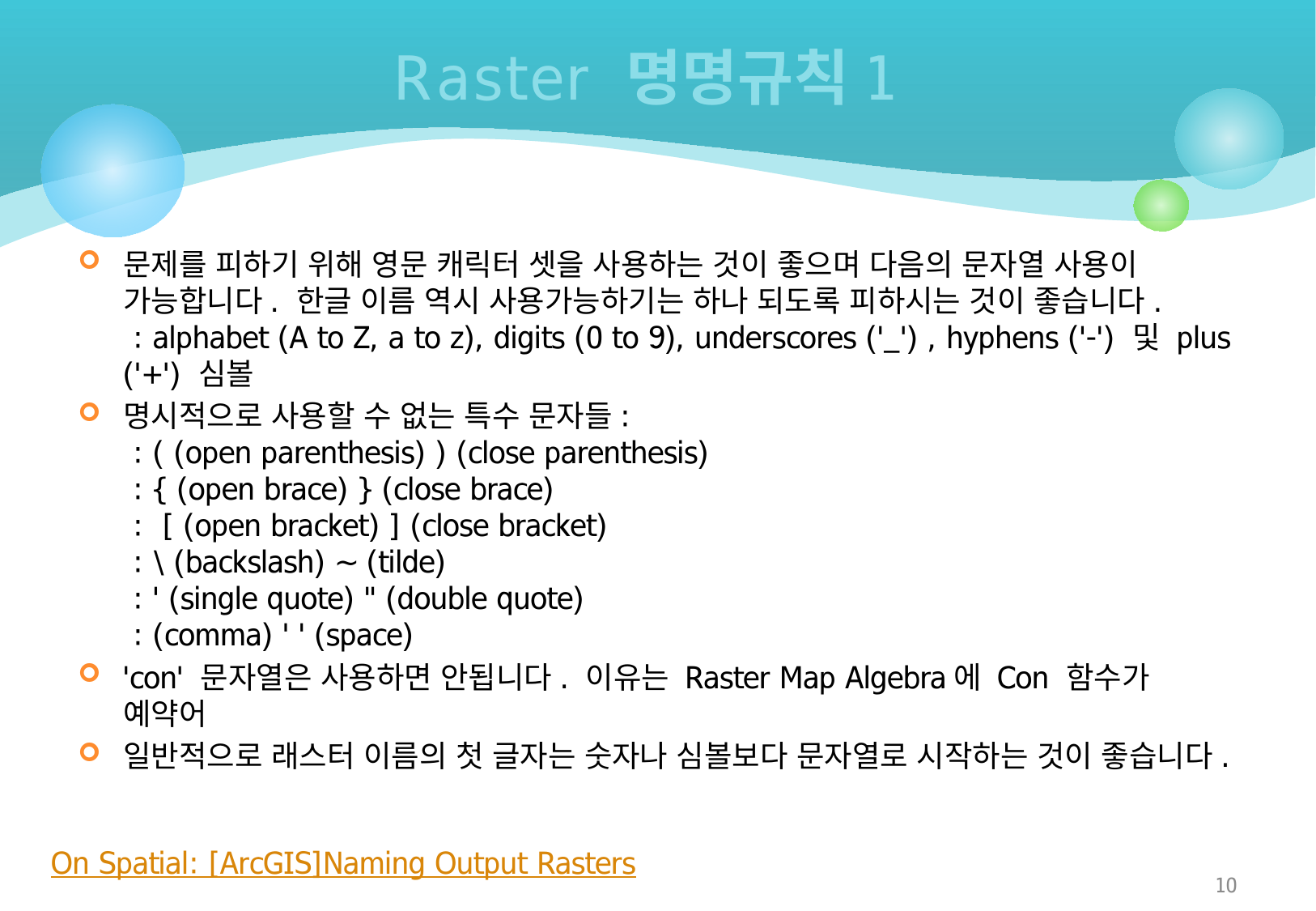

# Raster 명명규칙1
문제를 피하기 위해 영문 캐릭터 셋을 사용하는 것이 좋으며 다음의 문자열 사용이 가능합니다. 한글 이름 역시 사용가능하기는 하나 되도록 피하시는 것이 좋습니다.
 : alphabet (A to Z, a to z), digits (0 to 9), underscores ('_') , hyphens ('-') 및 plus ('+') 심볼
명시적으로 사용할 수 없는 특수 문자들:
 : ( (open parenthesis) ) (close parenthesis)
 : { (open brace) } (close brace)
 :  [ (open bracket) ] (close bracket)
 : \ (backslash) ~ (tilde)
 : ' (single quote) " (double quote)
 : (comma) ' ' (space)
'con' 문자열은 사용하면 안됩니다. 이유는 Raster Map Algebra에 Con 함수가 예약어
일반적으로 래스터 이름의 첫 글자는 숫자나 심볼보다 문자열로 시작하는 것이 좋습니다.
On Spatial: [ArcGIS]Naming Output Rasters
10